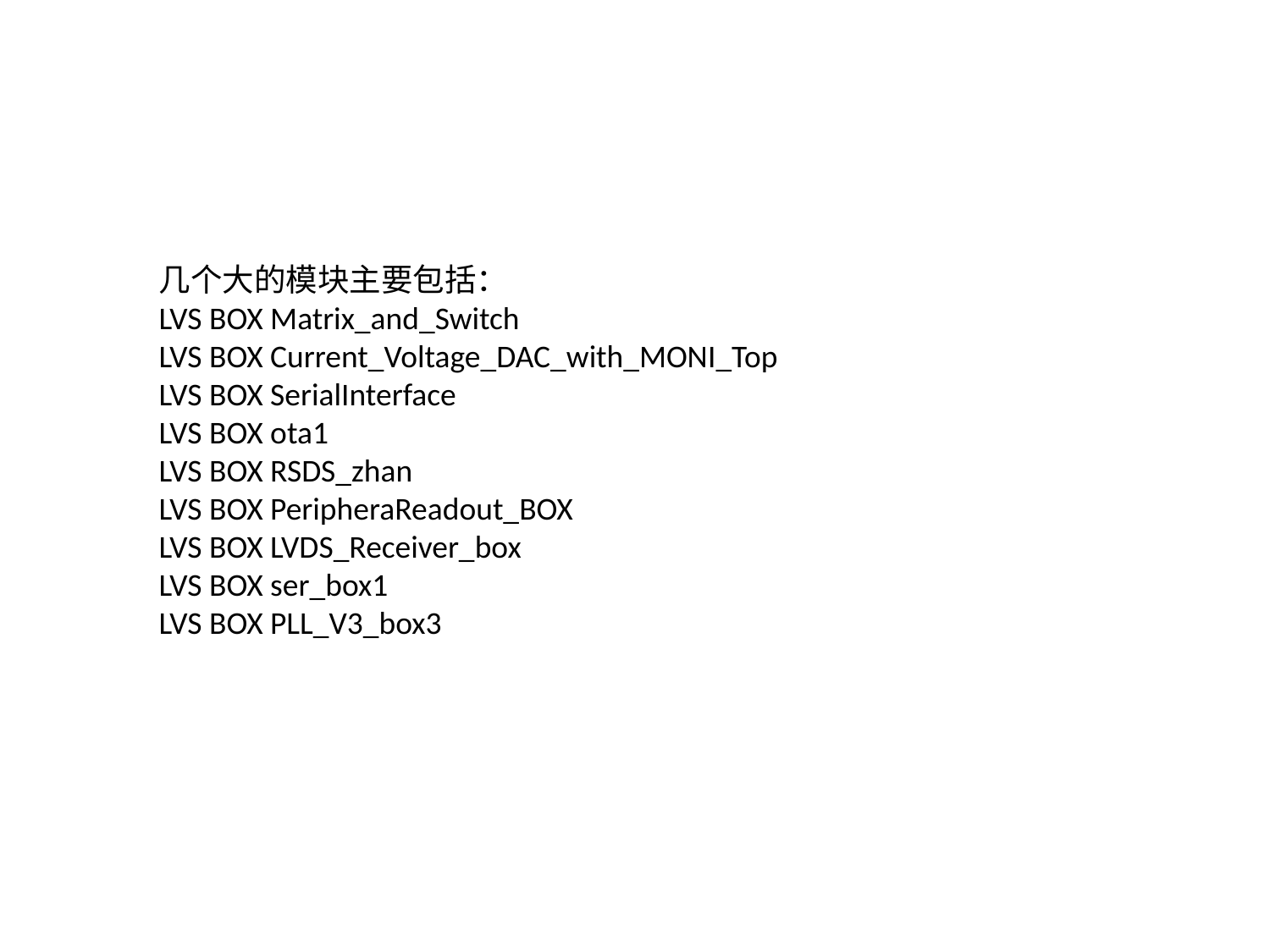

几个大的模块主要包括：
LVS BOX Matrix_and_Switch
LVS BOX Current_Voltage_DAC_with_MONI_Top
LVS BOX SerialInterface
LVS BOX ota1
LVS BOX RSDS_zhan
LVS BOX PeripheraReadout_BOX
LVS BOX LVDS_Receiver_box
LVS BOX ser_box1
LVS BOX PLL_V3_box3